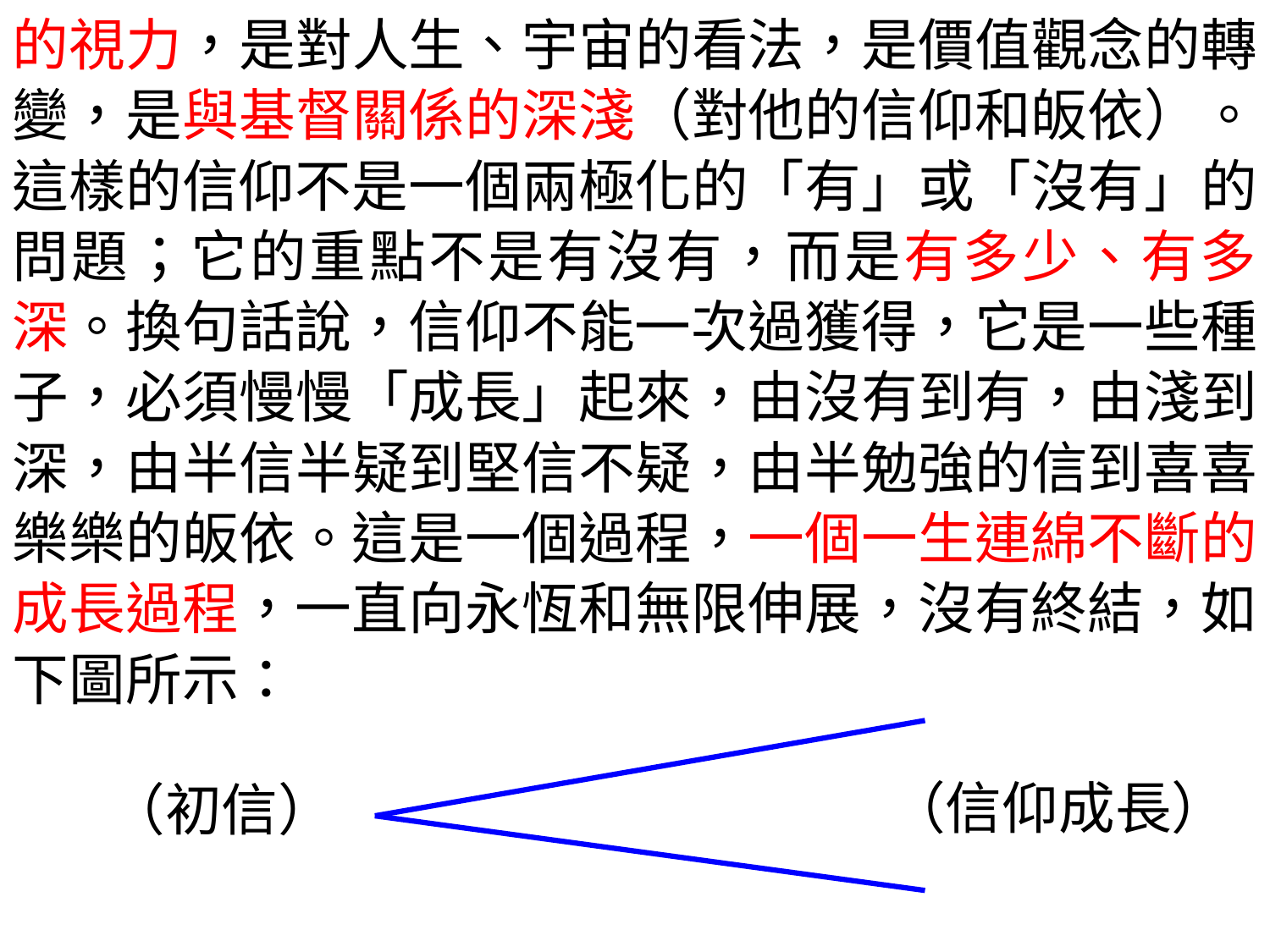

的視力，是對人生、宇宙的看法，是價值觀念的轉變，是與基督關係的深淺（對他的信仰和皈依）。這樣的信仰不是一個兩極化的「有」或「沒有」的問題；它的重點不是有沒有，而是有多少、有多深。換句話說，信仰不能一次過獲得，它是一些種子，必須慢慢「成長」起來，由沒有到有，由淺到深，由半信半疑到堅信不疑，由半勉強的信到喜喜樂樂的皈依。這是一個過程，一個一生連綿不斷的成長過程，一直向永恆和無限伸展，沒有終結，如下圖所示：

（信仰成長）
（初信）